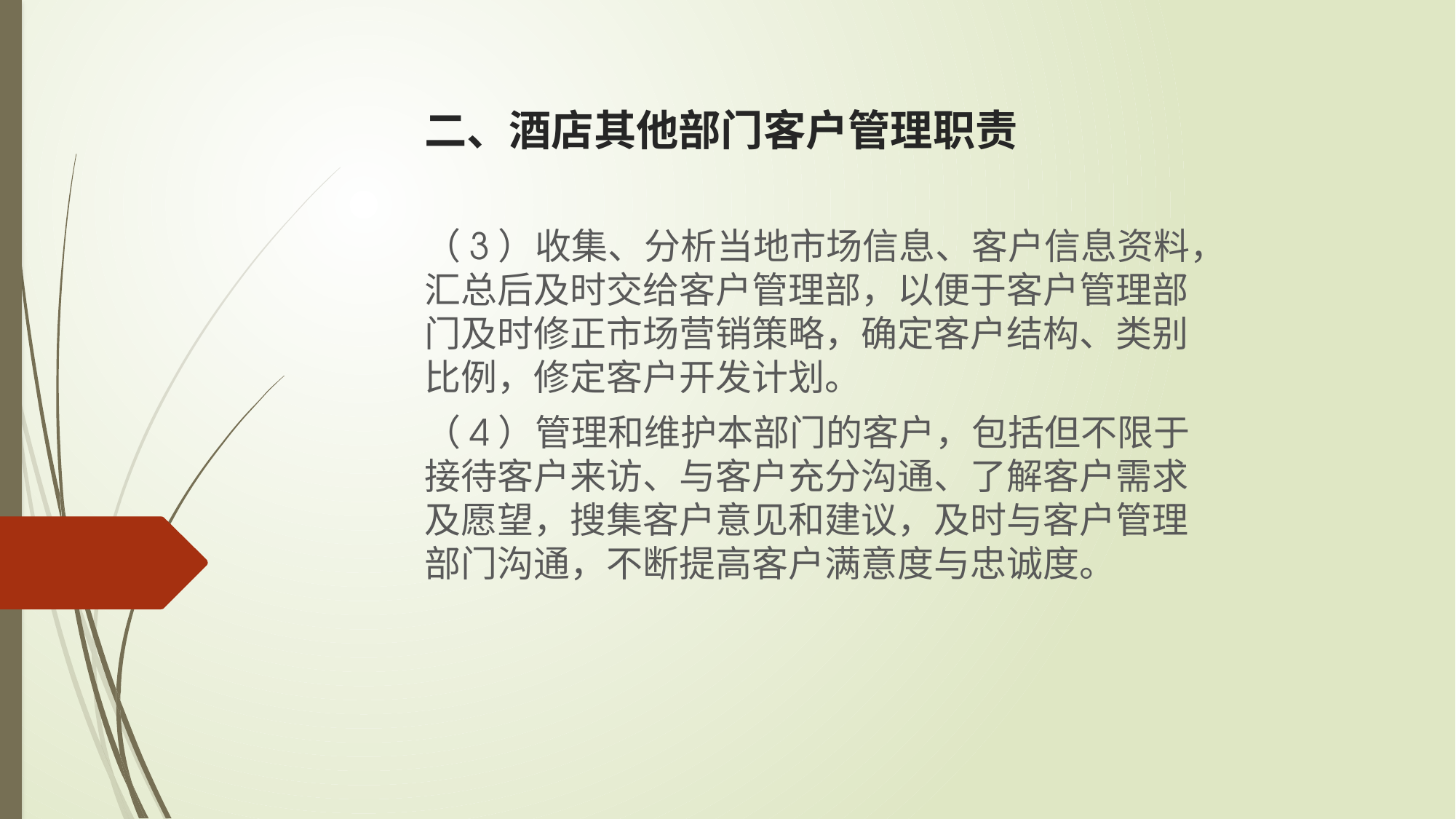

# 二、酒店其他部门客户管理职责
（3）收集、分析当地市场信息、客户信息资料，汇总后及时交给客户管理部，以便于客户管理部门及时修正市场营销策略，确定客户结构、类别比例，修定客户开发计划。
（4）管理和维护本部门的客户，包括但不限于接待客户来访、与客户充分沟通、了解客户需求及愿望，搜集客户意见和建议，及时与客户管理部门沟通，不断提高客户满意度与忠诚度。